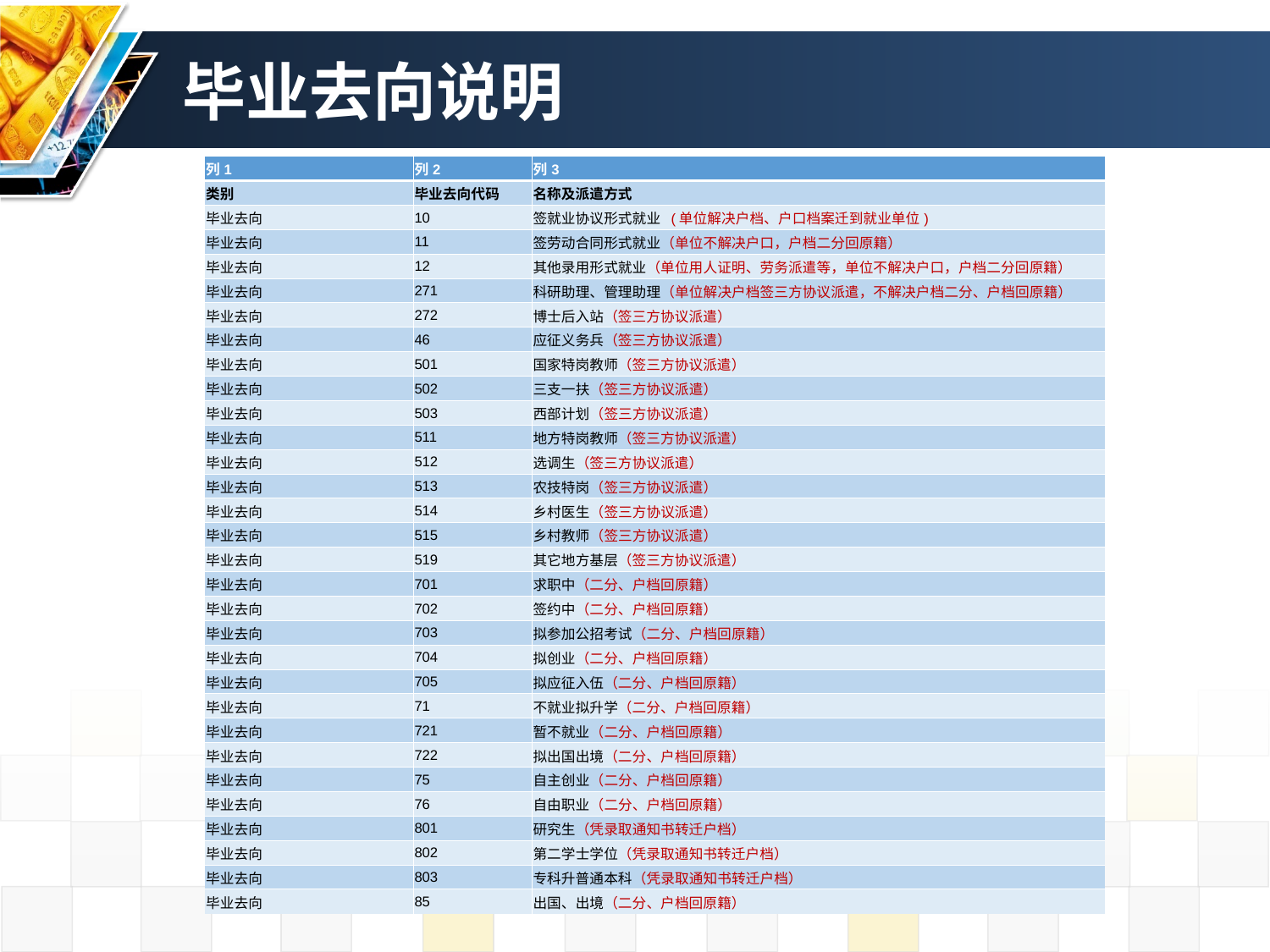

# 毕业去向说明
| 列1 | 列2 | 列3 |
| --- | --- | --- |
| 类别 | 毕业去向代码 | 名称及派遣方式 |
| 毕业去向 | 10 | 签就业协议形式就业 (单位解决户档、户口档案迁到就业单位) |
| 毕业去向 | 11 | 签劳动合同形式就业（单位不解决户口，户档二分回原籍） |
| 毕业去向 | 12 | 其他录用形式就业（单位用人证明、劳务派遣等，单位不解决户口，户档二分回原籍） |
| 毕业去向 | 271 | 科研助理、管理助理（单位解决户档签三方协议派遣，不解决户档二分、户档回原籍） |
| 毕业去向 | 272 | 博士后入站（签三方协议派遣） |
| 毕业去向 | 46 | 应征义务兵（签三方协议派遣） |
| 毕业去向 | 501 | 国家特岗教师（签三方协议派遣） |
| 毕业去向 | 502 | 三支一扶（签三方协议派遣） |
| 毕业去向 | 503 | 西部计划（签三方协议派遣） |
| 毕业去向 | 511 | 地方特岗教师（签三方协议派遣） |
| 毕业去向 | 512 | 选调生（签三方协议派遣） |
| 毕业去向 | 513 | 农技特岗（签三方协议派遣） |
| 毕业去向 | 514 | 乡村医生（签三方协议派遣） |
| 毕业去向 | 515 | 乡村教师（签三方协议派遣） |
| 毕业去向 | 519 | 其它地方基层（签三方协议派遣） |
| 毕业去向 | 701 | 求职中（二分、户档回原籍） |
| 毕业去向 | 702 | 签约中（二分、户档回原籍） |
| 毕业去向 | 703 | 拟参加公招考试（二分、户档回原籍） |
| 毕业去向 | 704 | 拟创业（二分、户档回原籍） |
| 毕业去向 | 705 | 拟应征入伍（二分、户档回原籍） |
| 毕业去向 | 71 | 不就业拟升学（二分、户档回原籍） |
| 毕业去向 | 721 | 暂不就业（二分、户档回原籍） |
| 毕业去向 | 722 | 拟出国出境（二分、户档回原籍） |
| 毕业去向 | 75 | 自主创业（二分、户档回原籍） |
| 毕业去向 | 76 | 自由职业（二分、户档回原籍） |
| 毕业去向 | 801 | 研究生（凭录取通知书转迁户档） |
| 毕业去向 | 802 | 第二学士学位（凭录取通知书转迁户档） |
| 毕业去向 | 803 | 专科升普通本科（凭录取通知书转迁户档） |
| 毕业去向 | 85 | 出国、出境（二分、户档回原籍） |